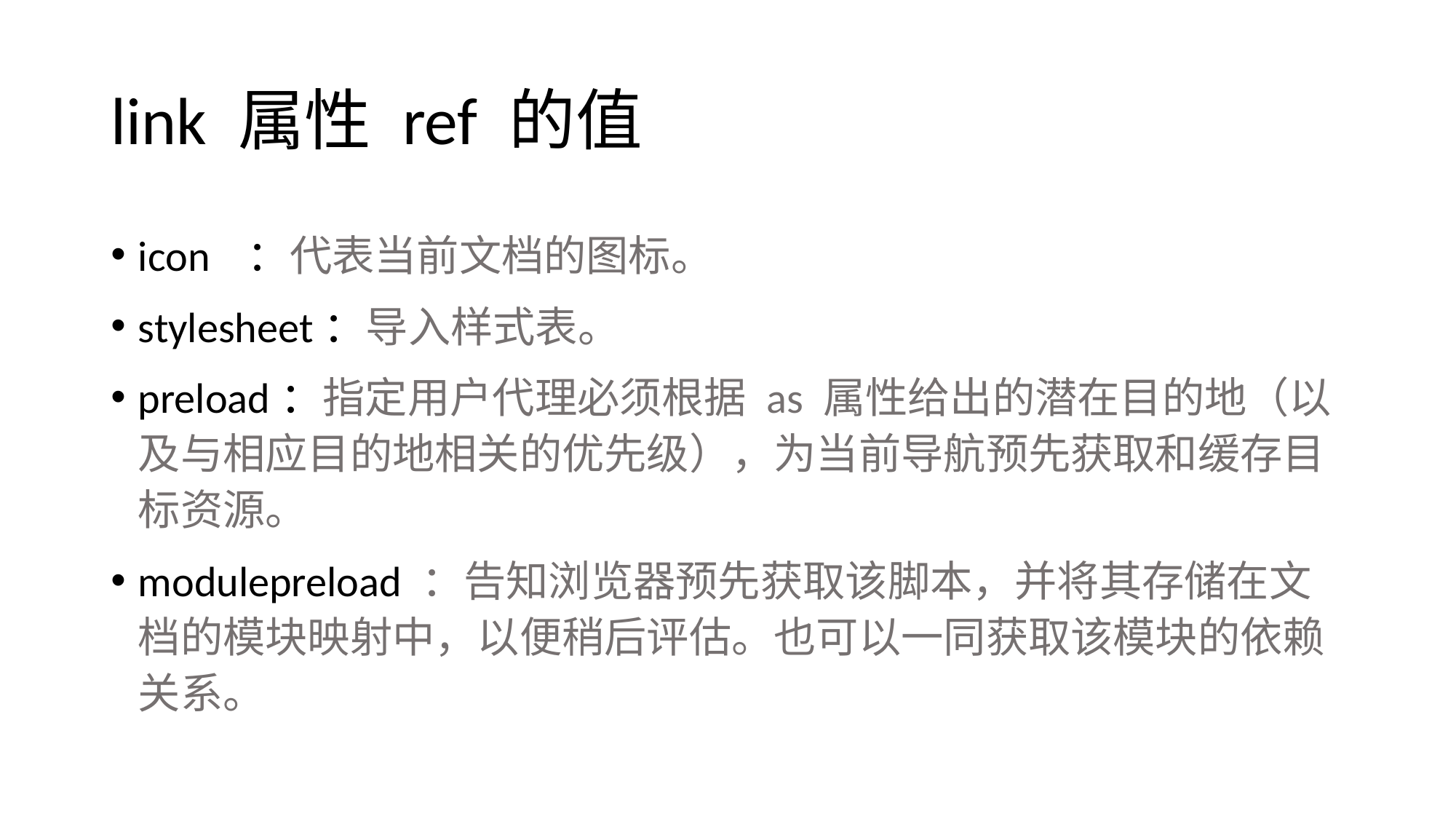

# link 属性 ref 的值
icon	：代表当前文档的图标。
stylesheet：导入样式表。
preload：指定用户代理必须根据 as 属性给出的潜在目的地（以及与相应目的地相关的优先级），为当前导航预先获取和缓存目标资源。
modulepreload ：告知浏览器预先获取该脚本，并将其存储在文档的模块映射中，以便稍后评估。也可以一同获取该模块的依赖关系。